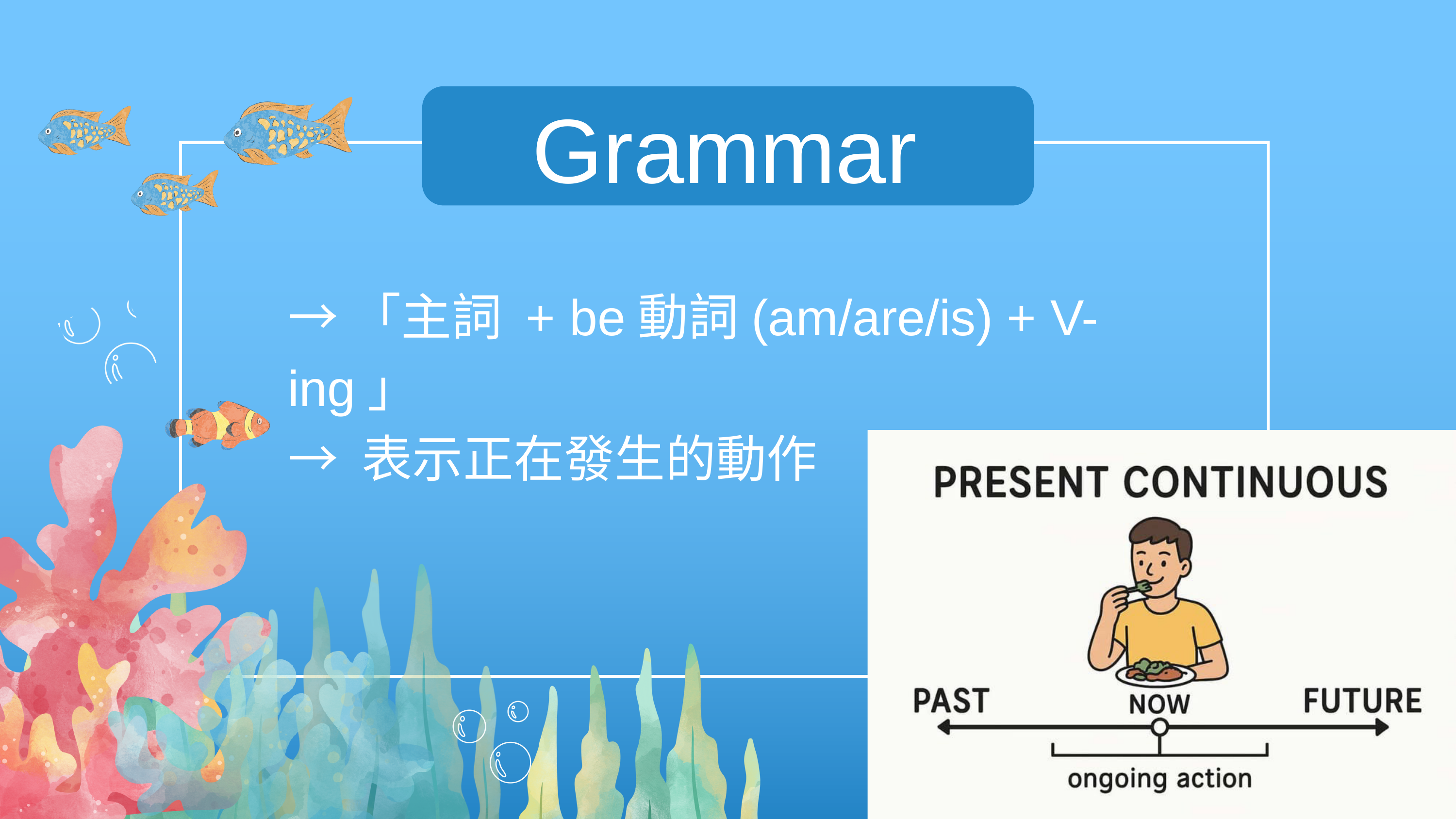

Grammar

→「主詞 + be動詞(am/are/is) + V-ing」
→ 表示正在發生的動作